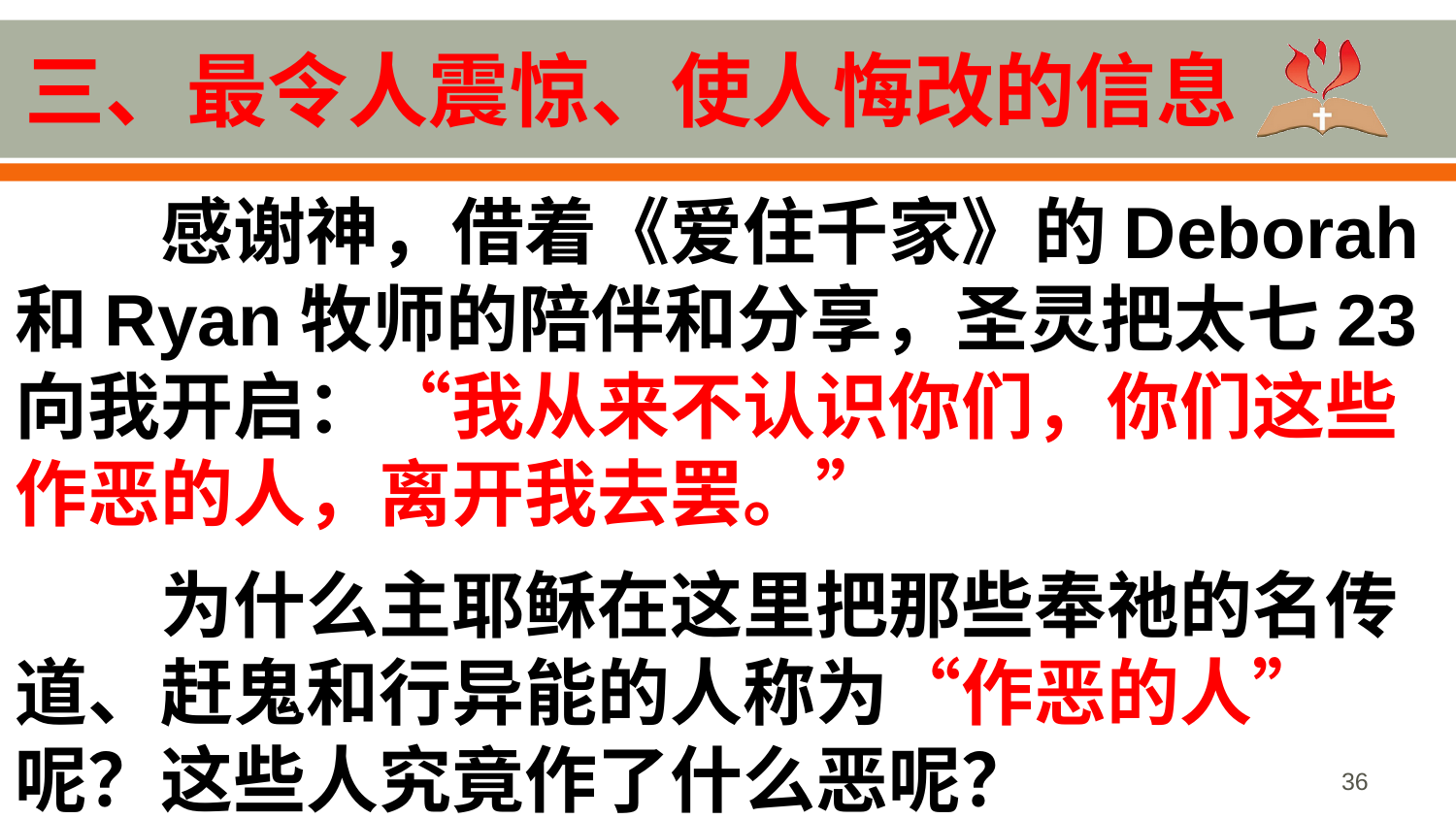

# 三、最令人震惊、使人悔改的信息
感谢神，借着《爱住千家》的Deborah和Ryan牧师的陪伴和分享，圣灵把太七23向我开启：“我从来不认识你们，你们这些作恶的人，离开我去罢。”
为什么主耶稣在这里把那些奉祂的名传道、赶鬼和行异能的人称为“作恶的人”呢？这些人究竟作了什么恶呢？

36